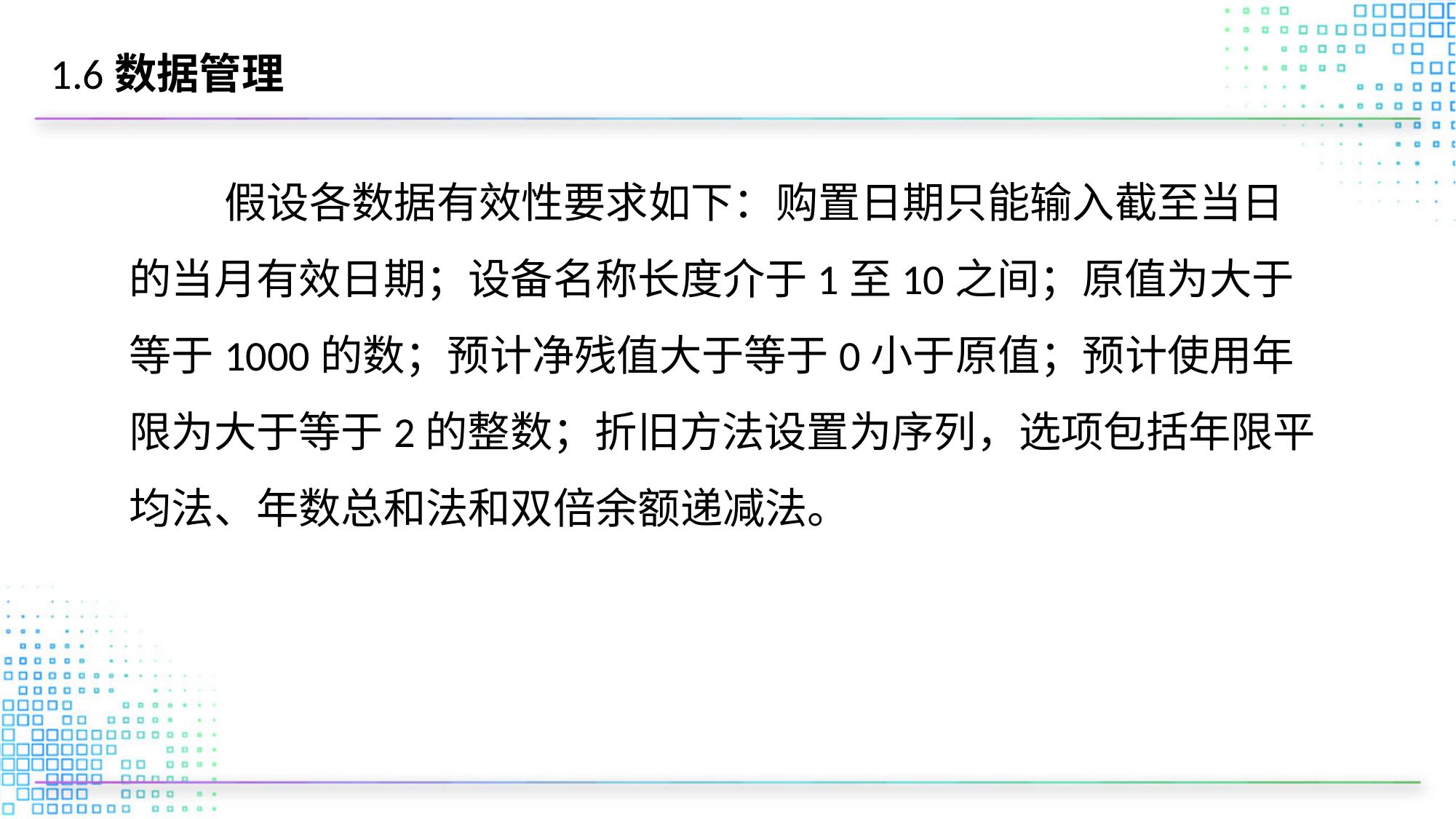

# 1.6数据管理
         假设各数据有效性要求如下：购置日期只能输入截至当日的当月有效日期；设备名称长度介于1至10之间；原值为大于等于1000的数；预计净残值大于等于0小于原值；预计使用年限为大于等于2的整数；折旧方法设置为序列，选项包括年限平均法、年数总和法和双倍余额递减法。